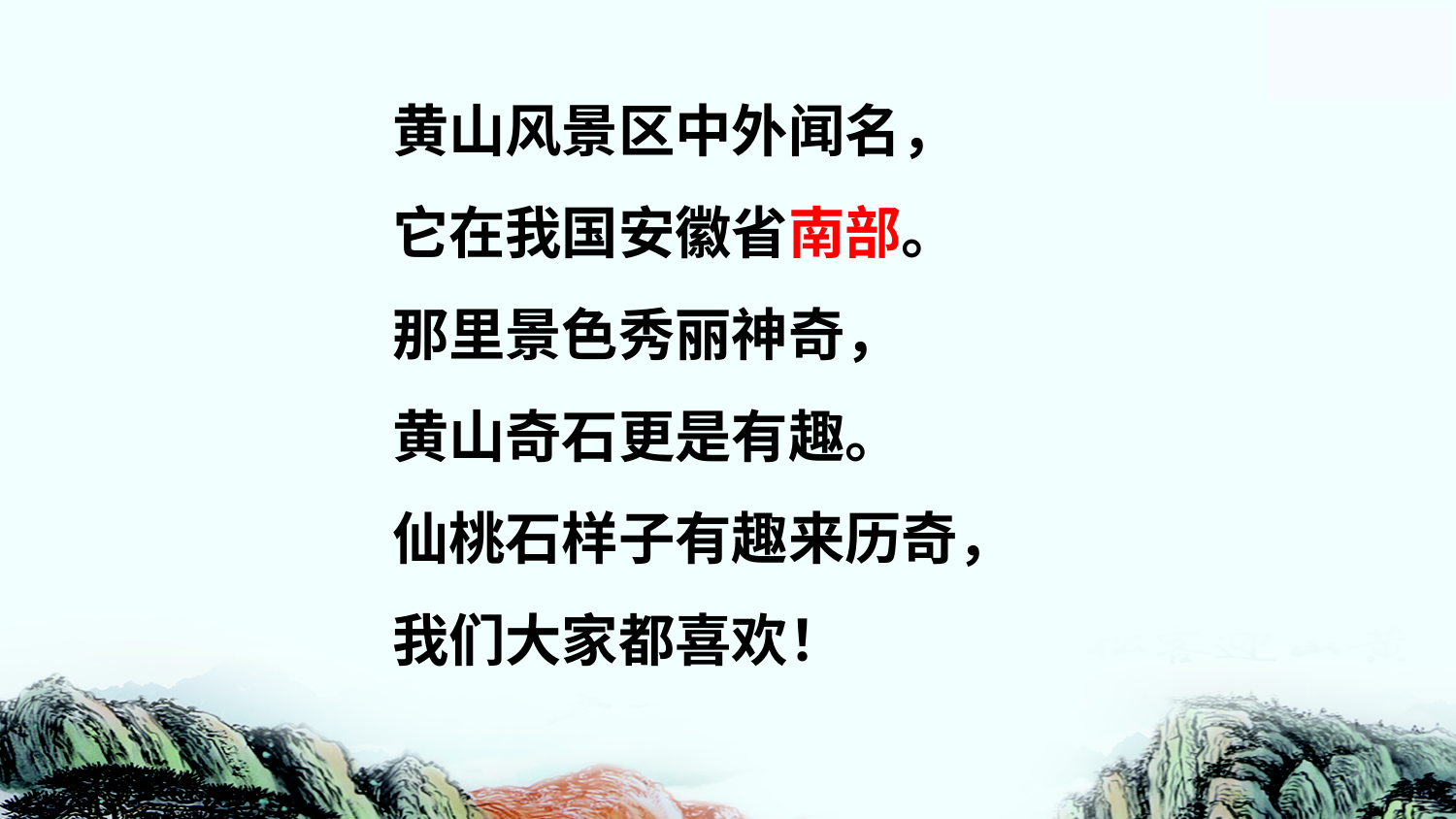

黄山风景区中外闻名，
    它在我国安徽省南部。
    那里景色秀丽神奇，
    黄山奇石更是有趣。
    仙桃石样子有趣来历奇，
    我们大家都喜欢！